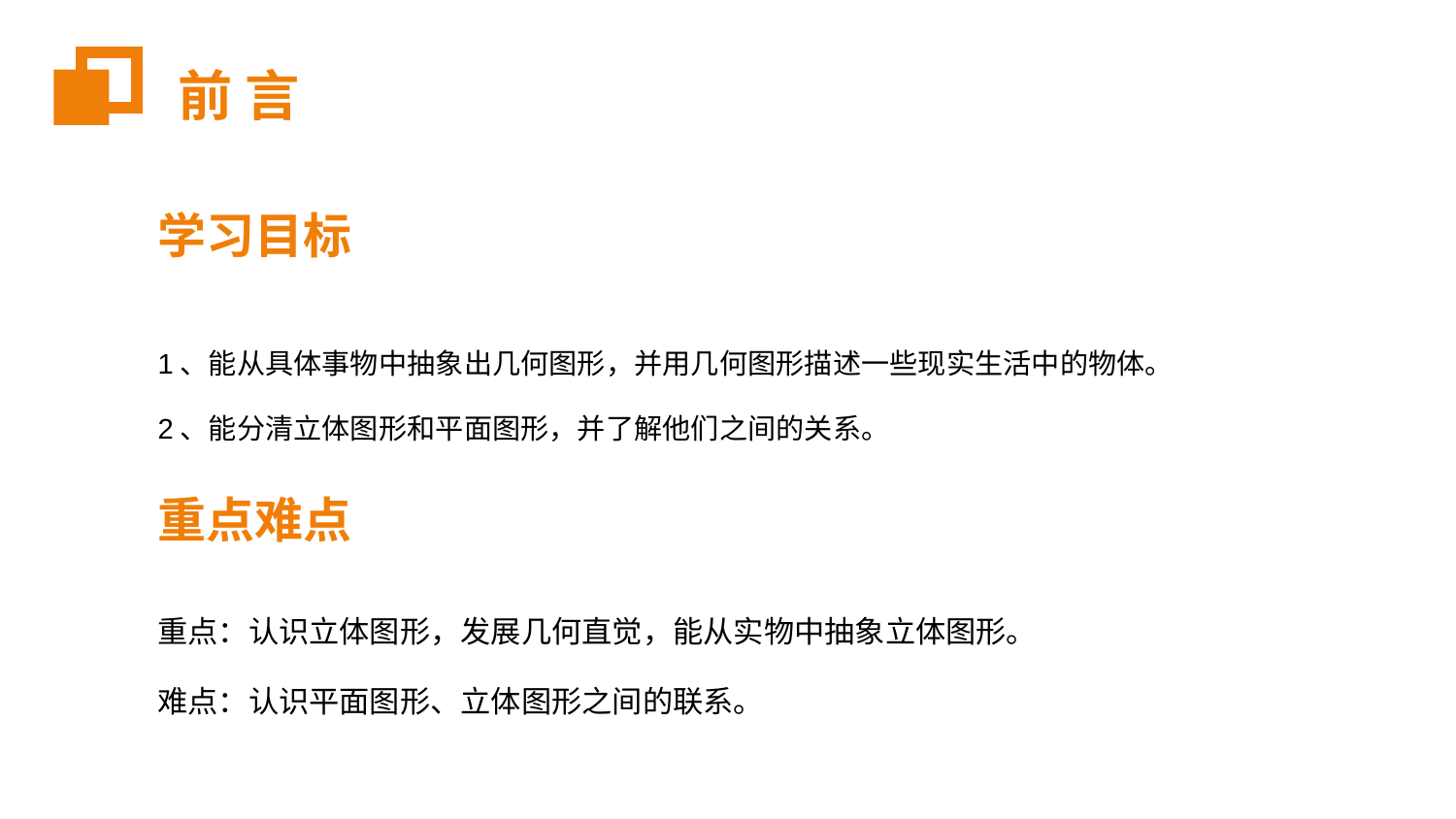

前 言
学习目标
1、能从具体事物中抽象出几何图形，并用几何图形描述一些现实生活中的物体。
2、能分清立体图形和平面图形，并了解他们之间的关系。
重点难点
重点：认识立体图形，发展几何直觉，能从实物中抽象立体图形。
难点：认识平面图形、立体图形之间的联系。